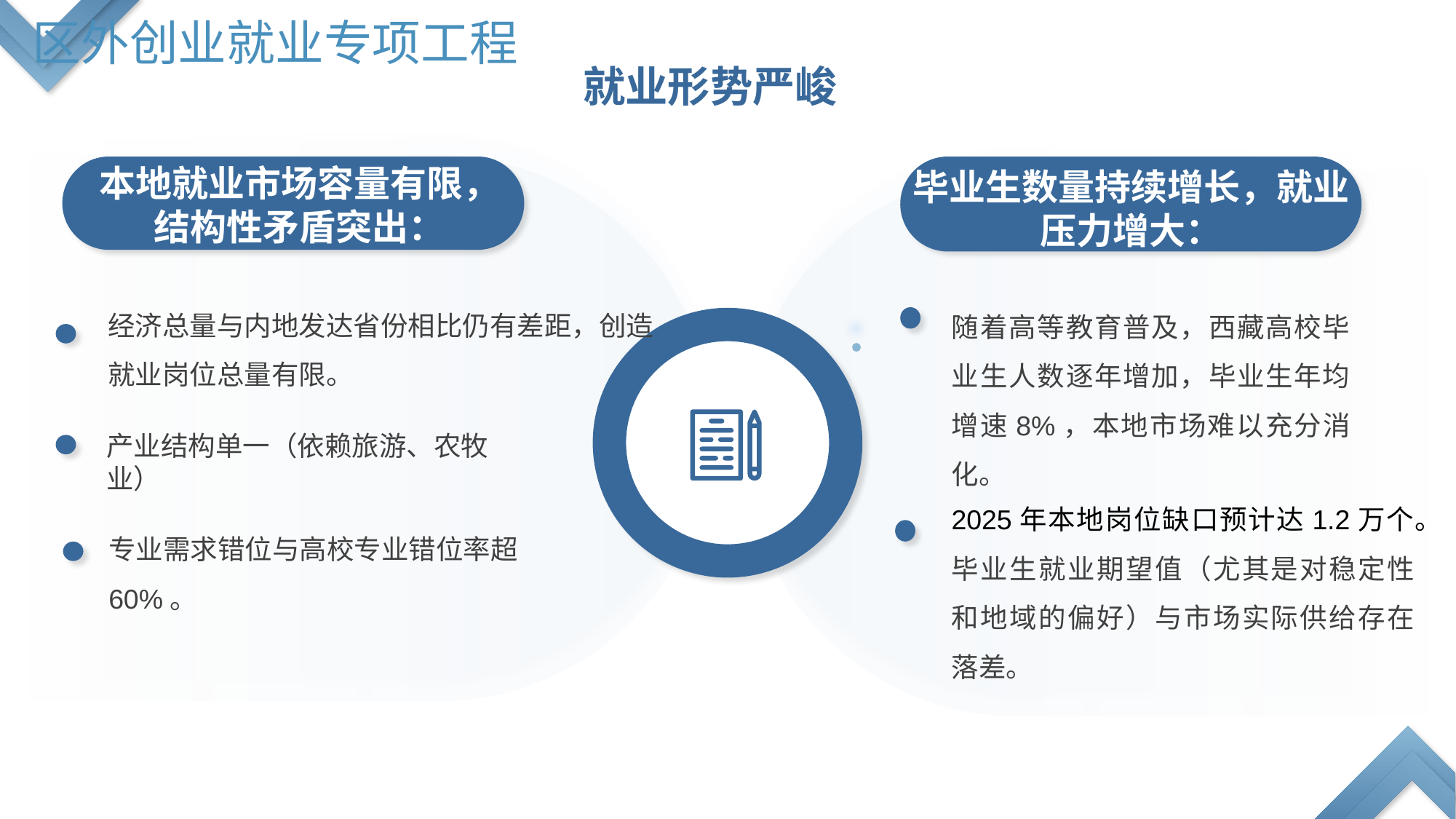

区外创业就业专项工程
就业形势严峻
本地就业市场容量有限，结构性矛盾突出：

毕业生数量持续增长，就业压力增大：

经济总量与内地发达省份相比仍有差距，创造就业岗位总量有限。
随着高等教育普及，西藏高校毕业生人数逐年增加，毕业生年均增速8%，本地市场难以充分消化。

产业结构单一（依赖旅游、农牧业）

2025年本地岗位缺口预计达1.2万个。
毕业生就业期望值（尤其是对稳定性和地域的偏好）与市场实际供给存在落差。
专业需求错位与高校专业错位率超60%。